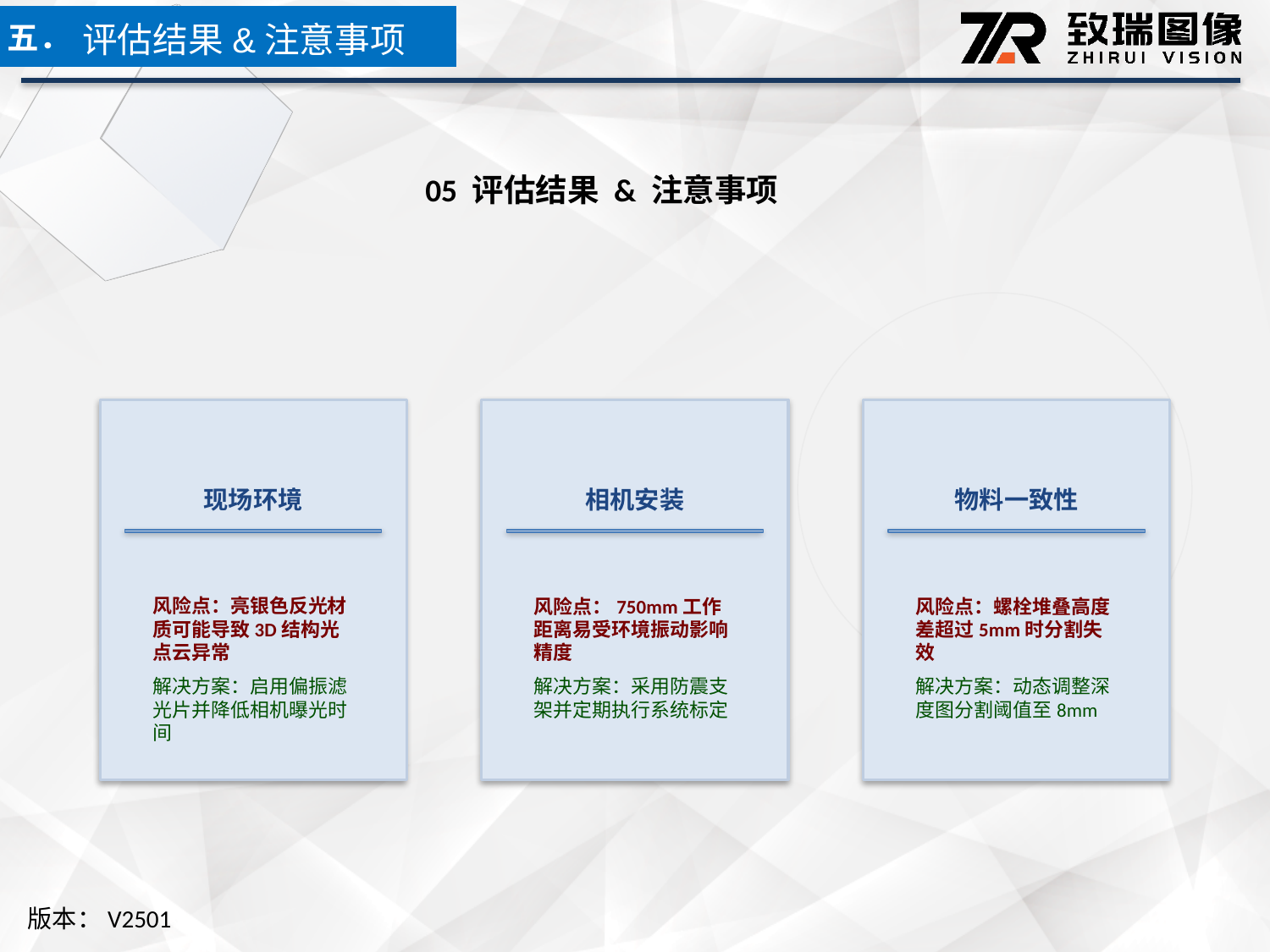

五．
评估结果&注意事项

05 评估结果 & 注意事项

现场环境

相机安装

物料一致性

风险点：亮银色反光材质可能导致3D结构光点云异常
解决方案：启用偏振滤光片并降低相机曝光时间

风险点：750mm工作距离易受环境振动影响精度
解决方案：采用防震支架并定期执行系统标定

风险点：螺栓堆叠高度差超过5mm时分割失效
解决方案：动态调整深度图分割阈值至8mm